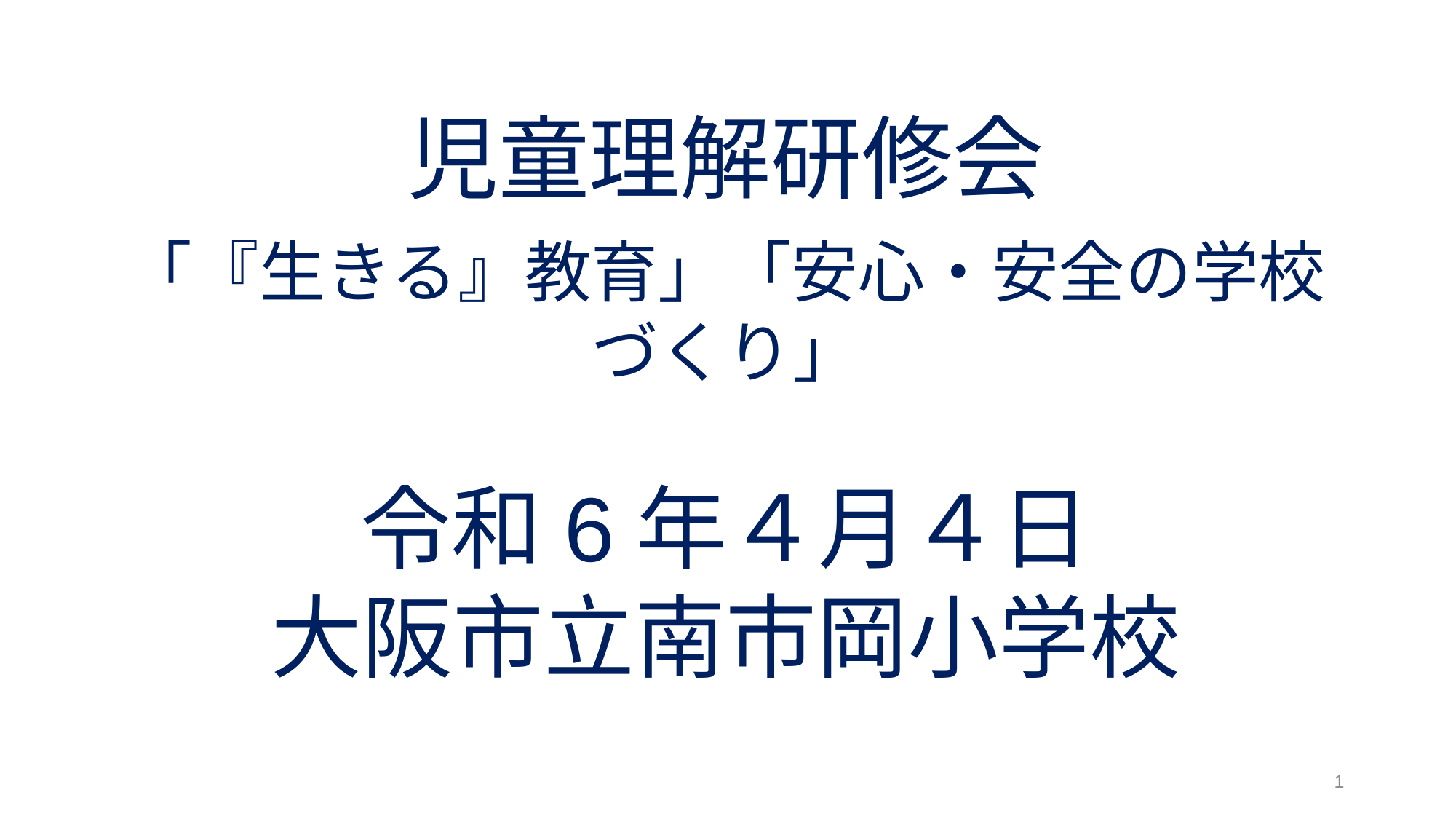

児童理解研修会

「『生きる』教育」「安心・安全の学校づくり」

令和6年４月４日
大阪市立南市岡小学校
1